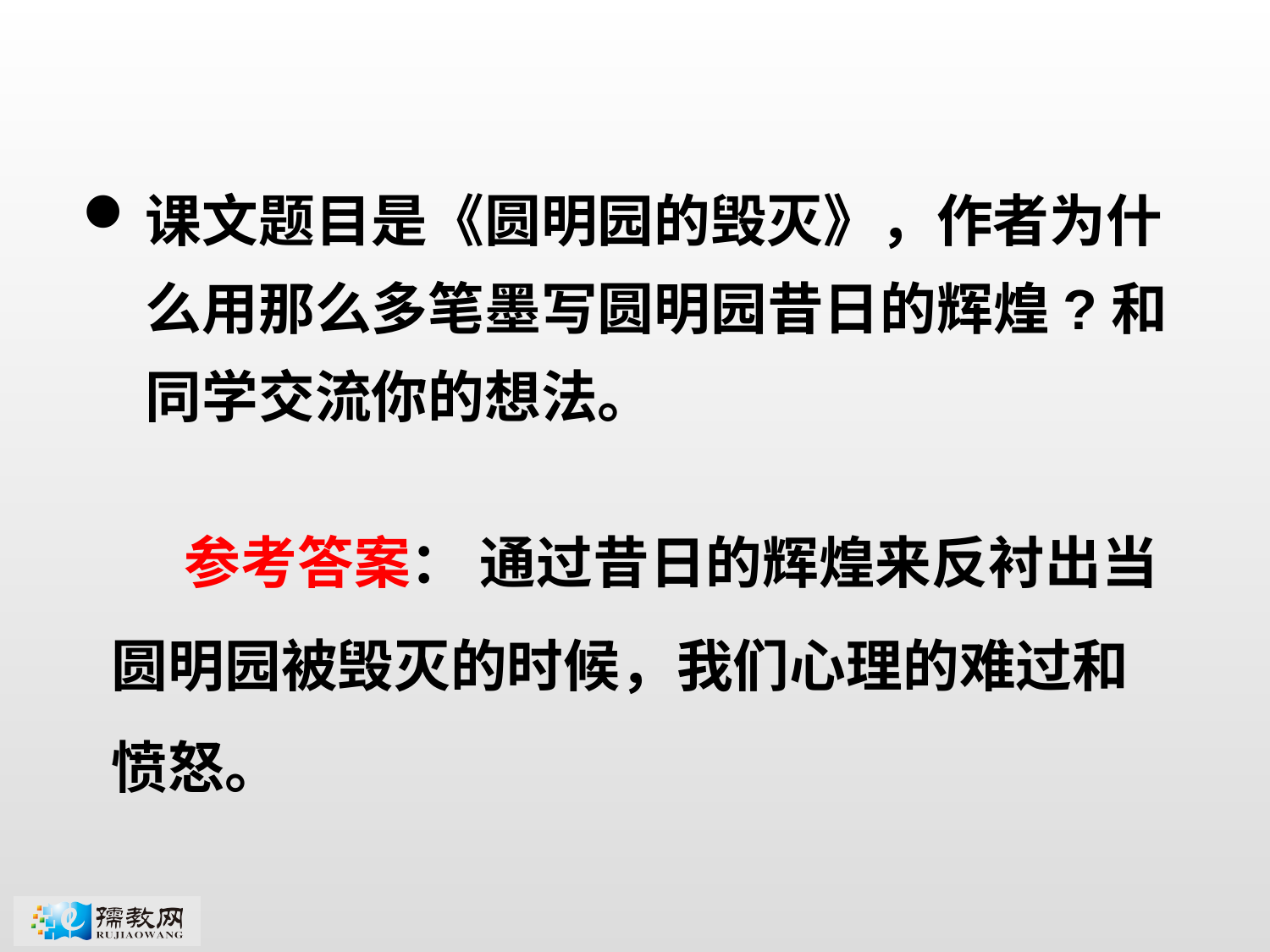

课文题目是《圆明园的毁灭》，作者为什么用那么多笔墨写圆明园昔日的辉煌?和同学交流你的想法。
    参考答案： 通过昔日的辉煌来反衬出当圆明园被毁灭的时候，我们心理的难过和愤怒。